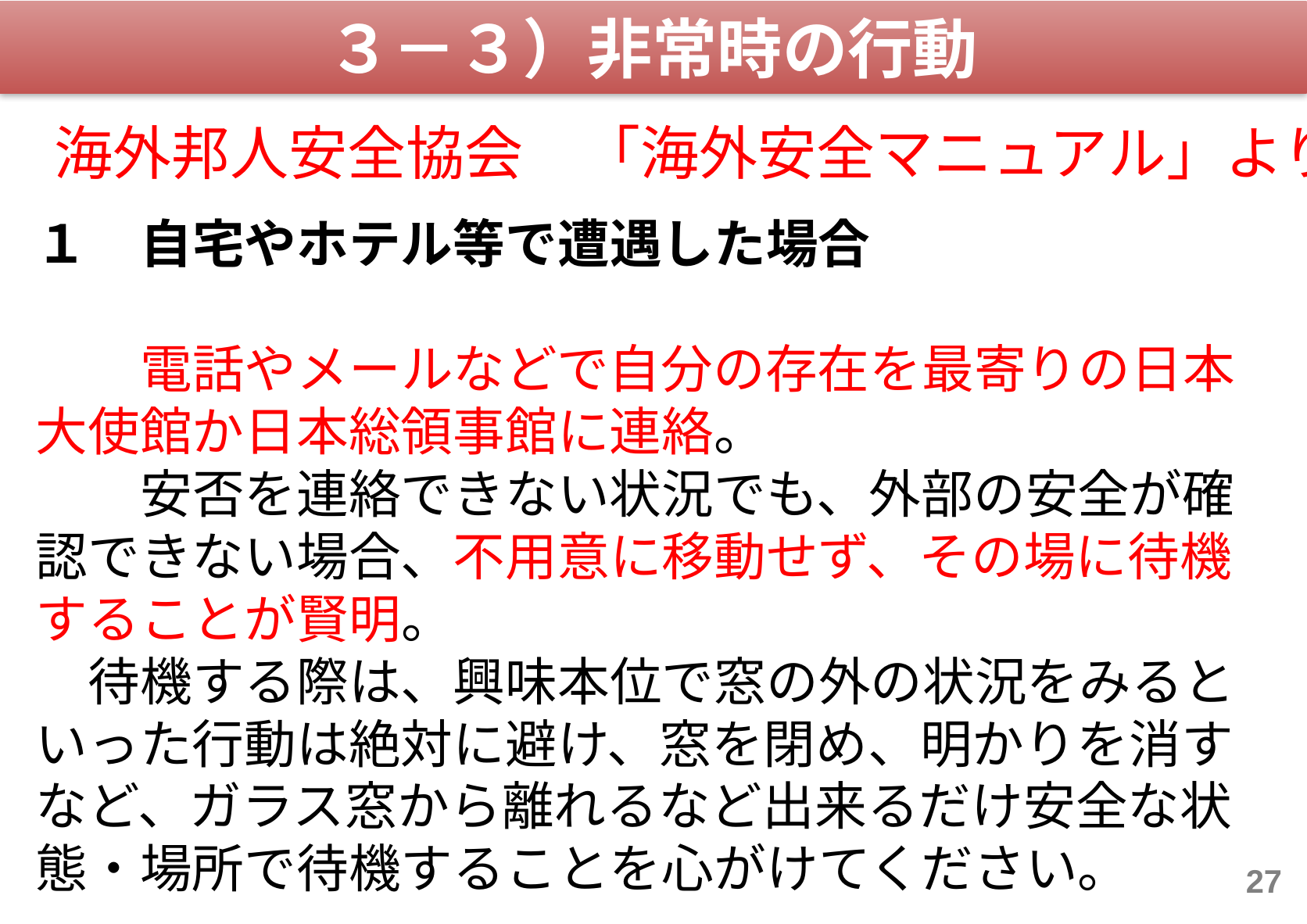

３－３）非常時の行動
海外邦人安全協会　「海外安全マニュアル」より

１　自宅やホテル等で遭遇した場合

　　電話やメールなどで自分の存在を最寄りの日本大使館か日本総領事館に連絡。
　　安否を連絡できない状況でも、外部の安全が確認できない場合、不用意に移動せず、その場に待機することが賢明。
　待機する際は、興味本位で窓の外の状況をみるといった行動は絶対に避け、窓を閉め、明かりを消すなど、ガラス窓から離れるなど出来るだけ安全な状態・場所で待機することを心がけてください。
27